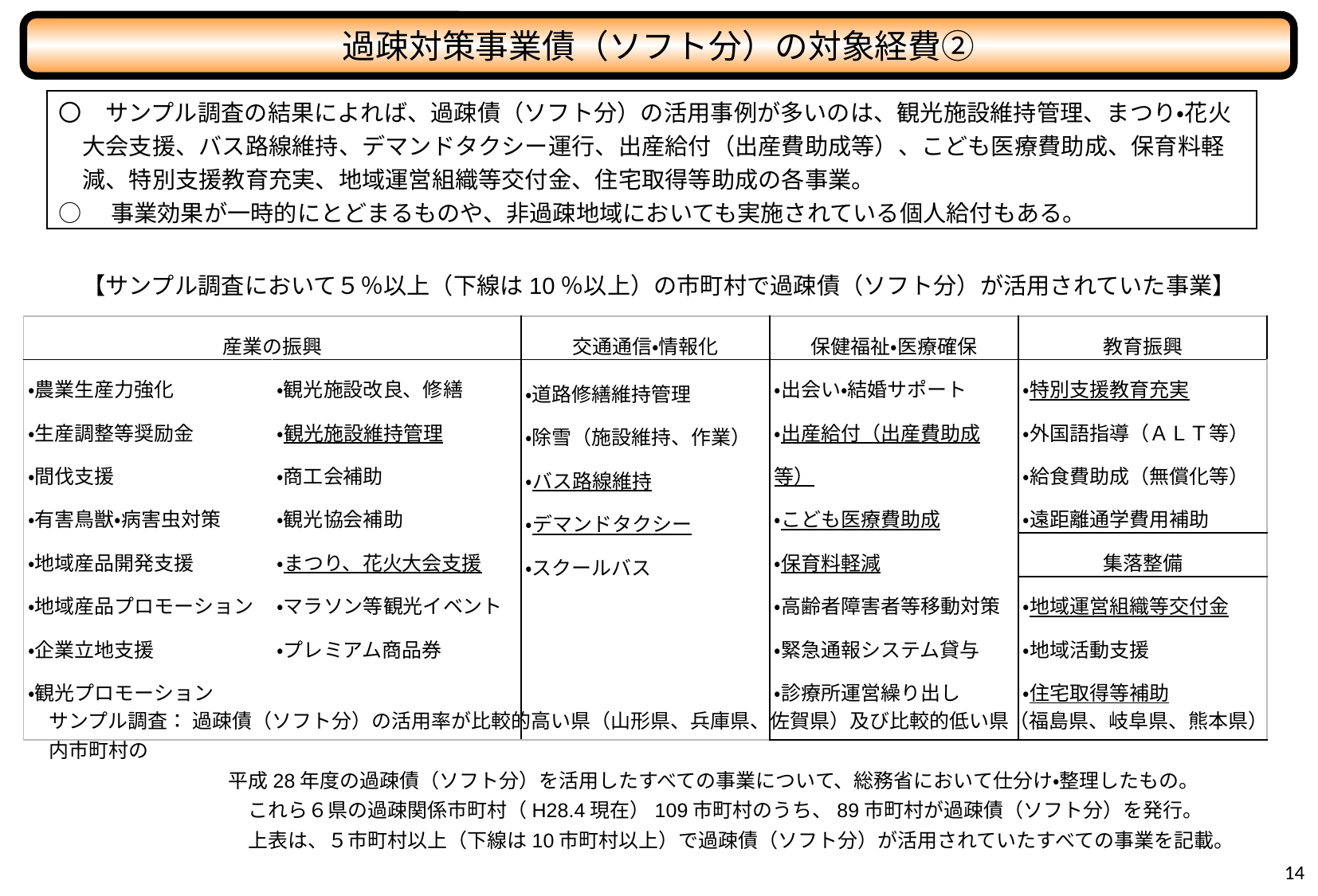

過疎対策事業債（ソフト分）の対象経費②
〇　サンプル調査の結果によれば、過疎債（ソフト分）の活用事例が多いのは、観光施設維持管理、まつり・花火大会支援、バス路線維持、デマンドタクシー運行、出産給付（出産費助成等）、こども医療費助成、保育料軽減、特別支援教育充実、地域運営組織等交付金、住宅取得等助成の各事業。
○　事業効果が一時的にとどまるものや、非過疎地域においても実施されている個人給付もある。
　【サンプル調査において５％以上（下線は10％以上）の市町村で過疎債（ソフト分）が活用されていた事業】
中間的整理資料より
| 産業の振興 |  | 交通通信・情報化 | 保健福祉・医療確保 | 教育振興 |
| --- | --- | --- | --- | --- |
| ・農業生産力強化 ・生産調整等奨励金 ・間伐支援 ・有害鳥獣・病害虫対策 ・地域産品開発支援 ・地域産品プロモーション ・企業立地支援 ・観光プロモーション | ・観光施設改良、修繕 ・観光施設維持管理 ・商工会補助 ・観光協会補助 ・まつり、花火大会支援 ・マラソン等観光イベント ・プレミアム商品券 | ・道路修繕維持管理 ・除雪（施設維持、作業） ・バス路線維持 ・デマンドタクシー ・スクールバス | ・出会い・結婚サポート ・出産給付（出産費助成等） ・こども医療費助成 ・保育料軽減 ・高齢者障害者等移動対策 ・緊急通報システム貸与 ・診療所運営繰り出し | ・特別支援教育充実 ・外国語指導（ＡＬＴ等） ・給食費助成（無償化等） ・遠距離通学費用補助 |
|  |  |  |  | 集落整備 |
|  |  |  |  | ・地域運営組織等交付金 ・地域活動支援 ・住宅取得等補助 |

サンプル調査： 過疎債（ソフト分）の活用率が比較的高い県（山形県、兵庫県、佐賀県）及び比較的低い県（福島県、岐阜県、熊本県）内市町村の
　　　　　　　　　平成28年度の過疎債（ソフト分）を活用したすべての事業について、総務省において仕分け・整理したもの。
　　　　　　　　　　これら６県の過疎関係市町村（H28.4現在）109市町村のうち、89市町村が過疎債（ソフト分）を発行。
　　　　　　　　　　上表は、５市町村以上（下線は10市町村以上）で過疎債（ソフト分）が活用されていたすべての事業を記載。
14